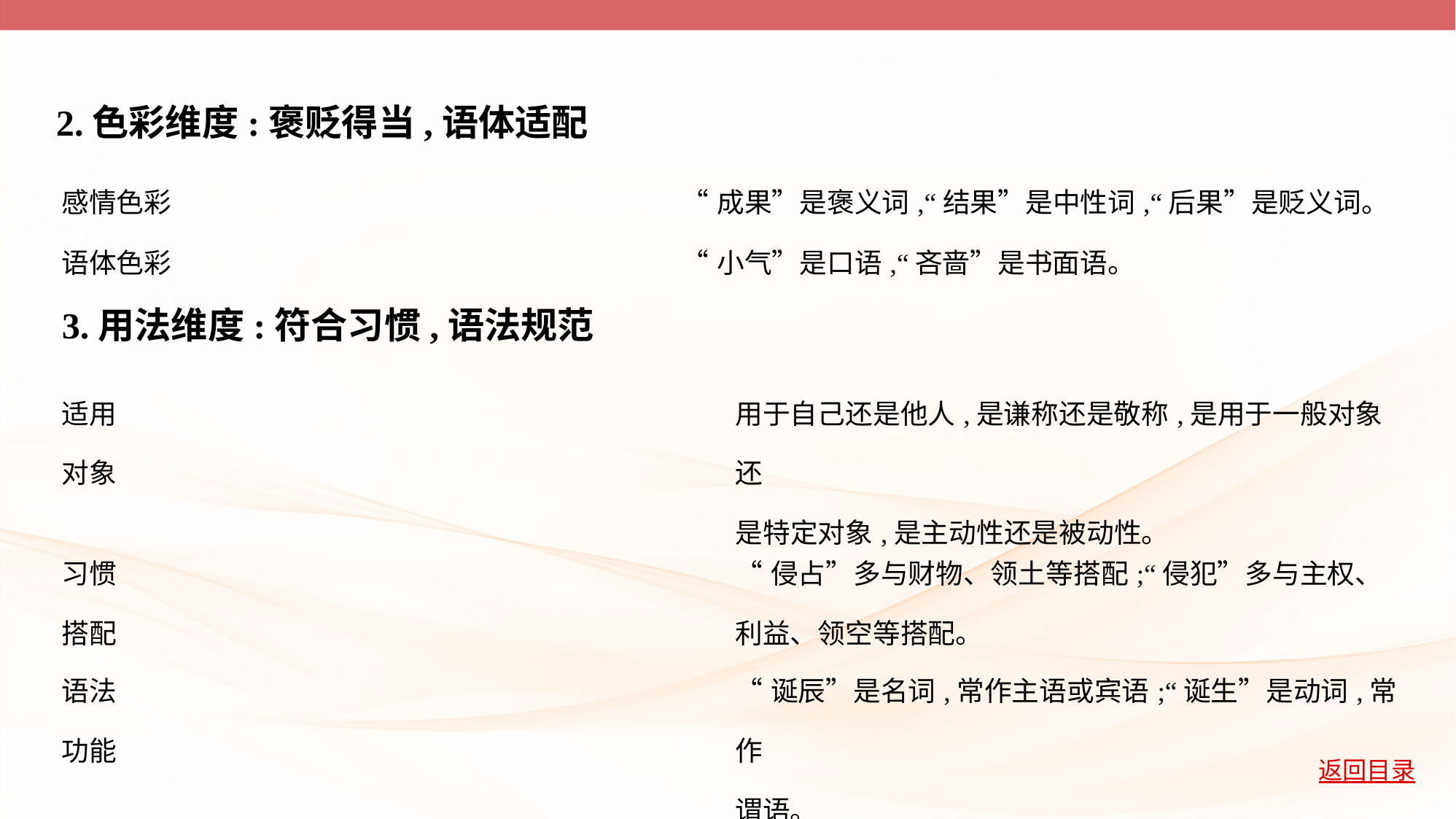

2.色彩维度:褒贬得当,语体适配
| 感情色彩 | “成果”是褒义词,“结果”是中性词,“后果”是贬义词。 |
| --- | --- |
| 语体色彩 | “小气”是口语,“吝啬”是书面语。 |
3.用法维度:符合习惯,语法规范
| 适用 对象 | 用于自己还是他人,是谦称还是敬称,是用于一般对象还 是特定对象,是主动性还是被动性。 |
| --- | --- |
| 习惯 搭配 | “侵占”多与财物、领土等搭配;“侵犯”多与主权、 利益、领空等搭配。 |
| 语法 功能 | “诞辰”是名词,常作主语或宾语;“诞生”是动词,常作 谓语。 |